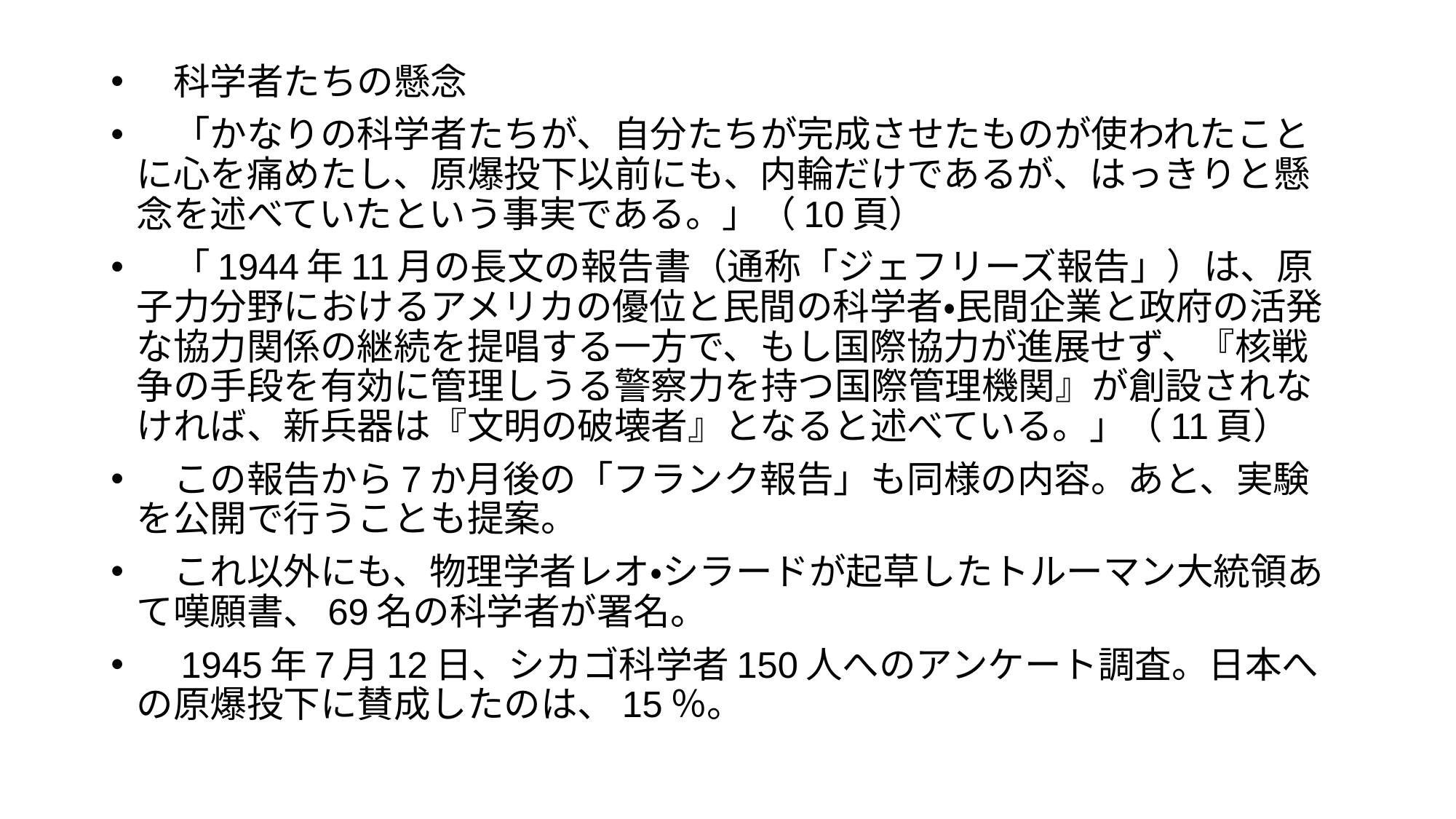

#
　科学者たちの懸念
　「かなりの科学者たちが、自分たちが完成させたものが使われたことに心を痛めたし、原爆投下以前にも、内輪だけであるが、はっきりと懸念を述べていたという事実である。」（10頁）
　「1944年11月の長文の報告書（通称「ジェフリーズ報告」）は、原子力分野におけるアメリカの優位と民間の科学者・民間企業と政府の活発な協力関係の継続を提唱する一方で、もし国際協力が進展せず、『核戦争の手段を有効に管理しうる警察力を持つ国際管理機関』が創設されなければ、新兵器は『文明の破壊者』となると述べている。」（11頁）
　この報告から7か月後の「フランク報告」も同様の内容。あと、実験を公開で行うことも提案。
　これ以外にも、物理学者レオ・シラードが起草したトルーマン大統領あて嘆願書、69名の科学者が署名。
　1945年7月12日、シカゴ科学者150人へのアンケート調査。日本への原爆投下に賛成したのは、15％。